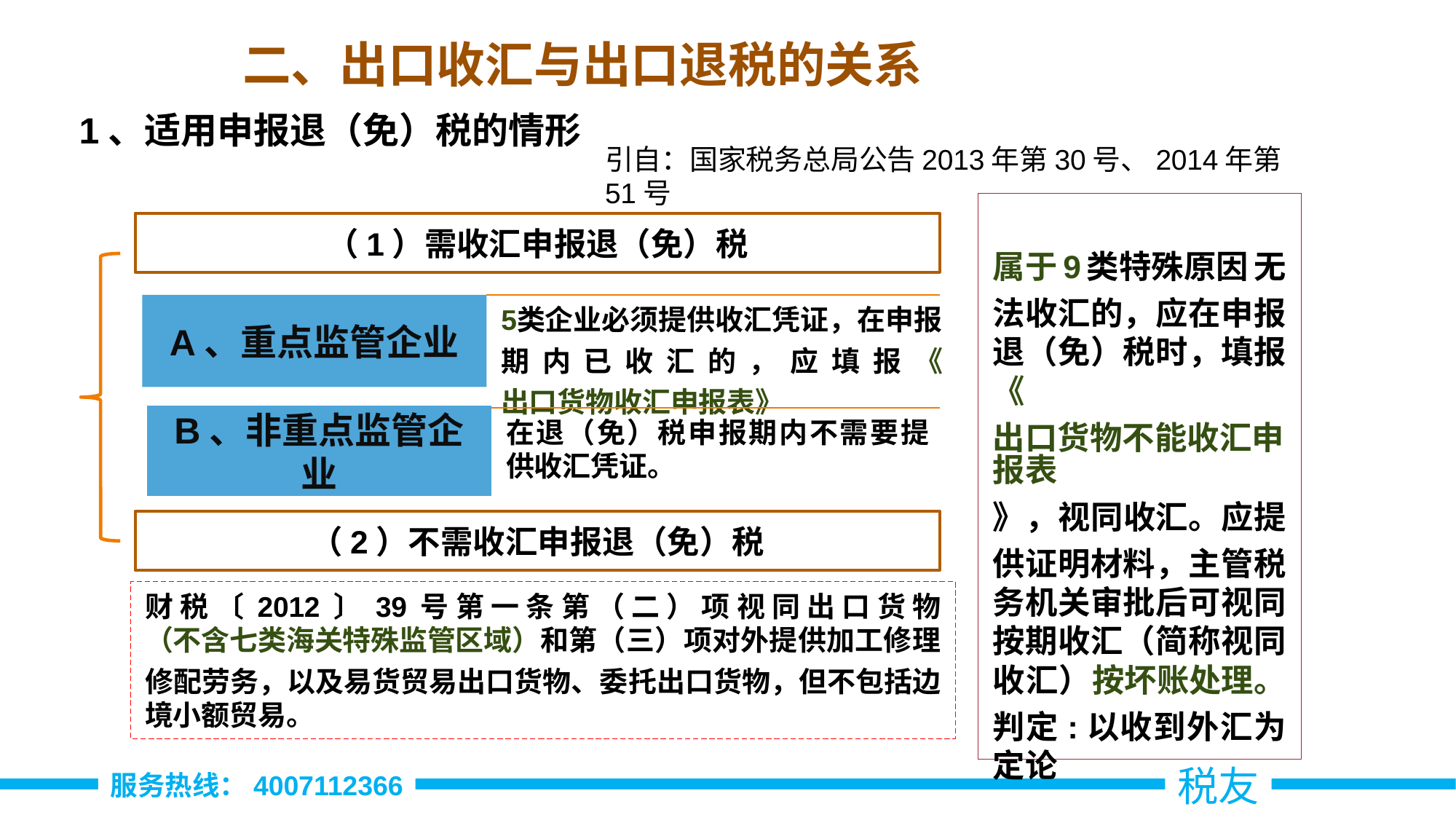

二、出口收汇与出口退税的关系
1、适用申报退（免）税的情形
引自：国家税务总局公告2013年第30号、2014年第51号

属于9类特殊原因无法收汇的，应在申报退（免）税时，填报《出口货物不能收汇申报表》，视同收汇。应提供证明材料，主管税务机关审批后可视同按期收汇（简称视同收汇）按坏账处理。判定:以收到外汇为定论
（1）需收汇申报退（免）税

A、重点监管企业
B、非重点监管企业
在退（免）税申报期内不需要提供收汇凭证。
5类企业必须提供收汇凭证，在申报期内已收汇的，应填报《出口货物收汇申报表》
（2）不需收汇申报退（免）税
财税〔2012〕39号第一条第（二）项视同出口货物（不含七类海关特殊监管区域）和第（三）项对外提供加工修理修配劳务，以及易货贸易出口货物、委托出口货物，但不包括边境小额贸易。
9